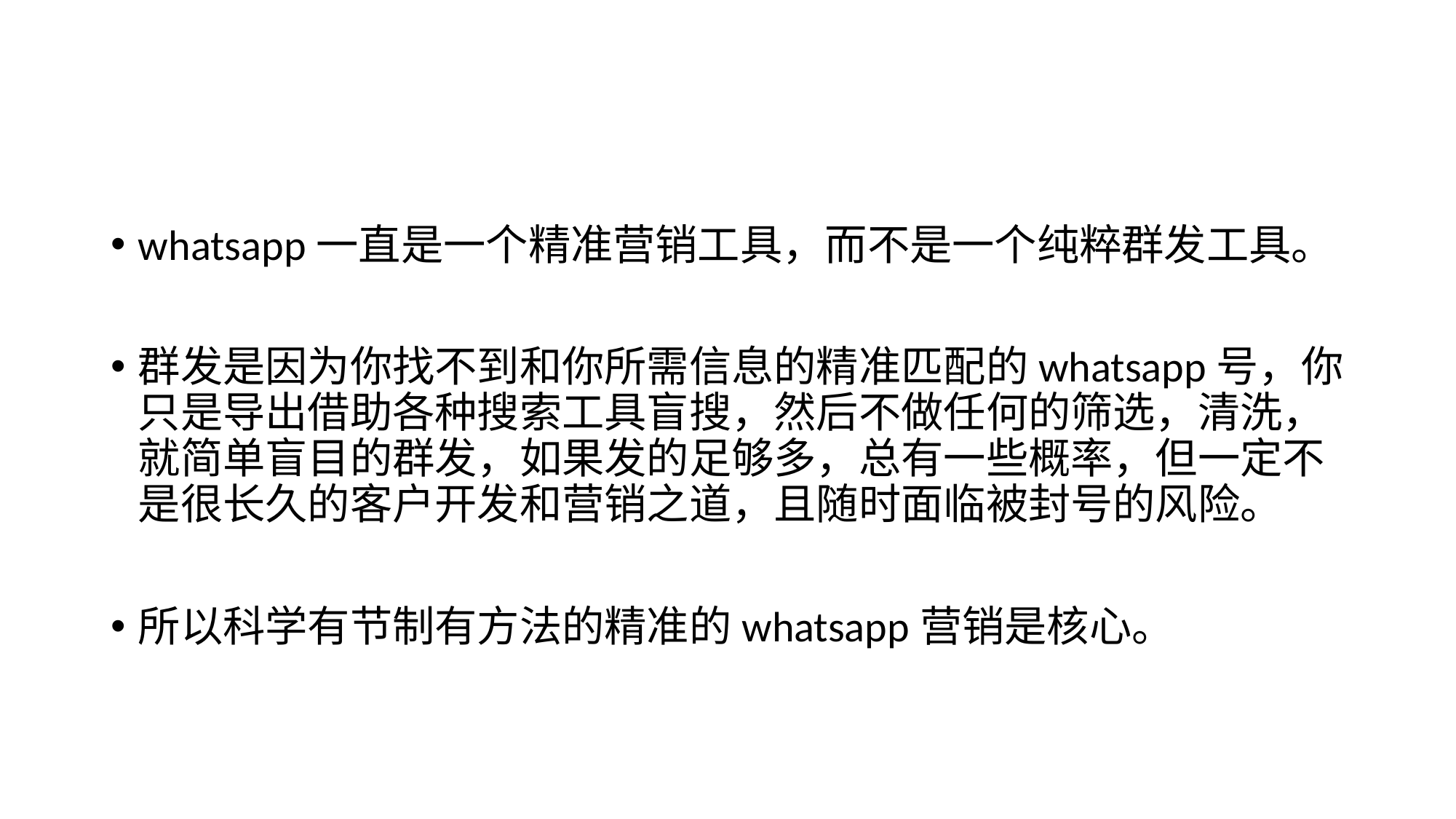

whatsapp一直是一个精准营销工具，而不是一个纯粹群发工具。

群发是因为你找不到和你所需信息的精准匹配的whatsapp号，你只是导出借助各种搜索工具盲搜，然后不做任何的筛选，清洗，就简单盲目的群发，如果发的足够多，总有一些概率，但一定不是很长久的客户开发和营销之道，且随时面临被封号的风险。

所以科学有节制有方法的精准的whatsapp营销是核心。